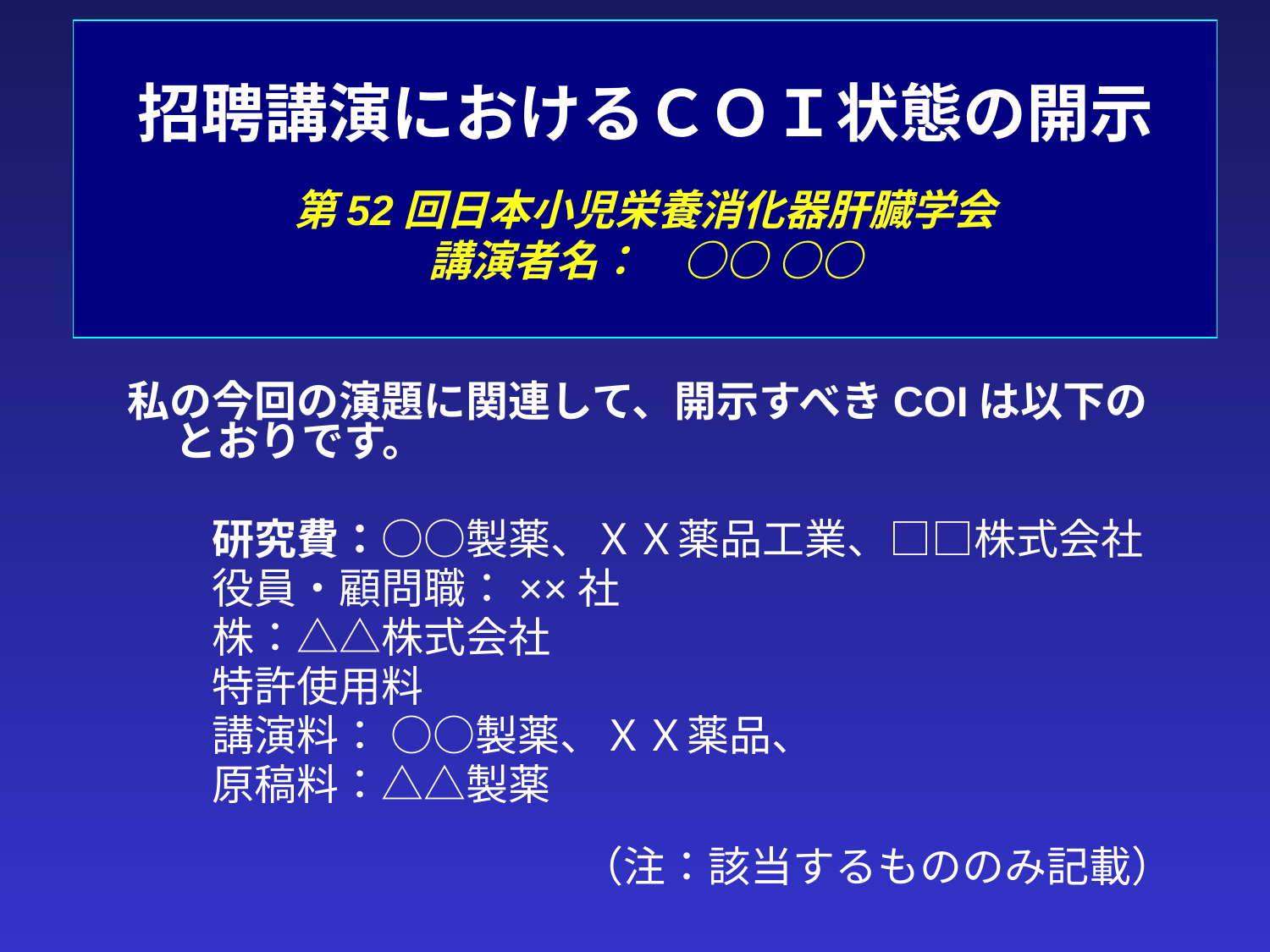

招聘講演におけるＣＯＩ状態の開示
　
第52回日本小児栄養消化器肝臓学会
講演者名：　○○ ○○
私の今回の演題に関連して、開示すべきCOIは以下のとおりです。

　　研究費：○○製薬、ＸＸ薬品工業、□□株式会社
　　役員・顧問職：××社
　　株：△△株式会社
　　特許使用料
　　講演料： ○○製薬、ＸＸ薬品、
　　原稿料：△△製薬

（注：該当するもののみ記載）